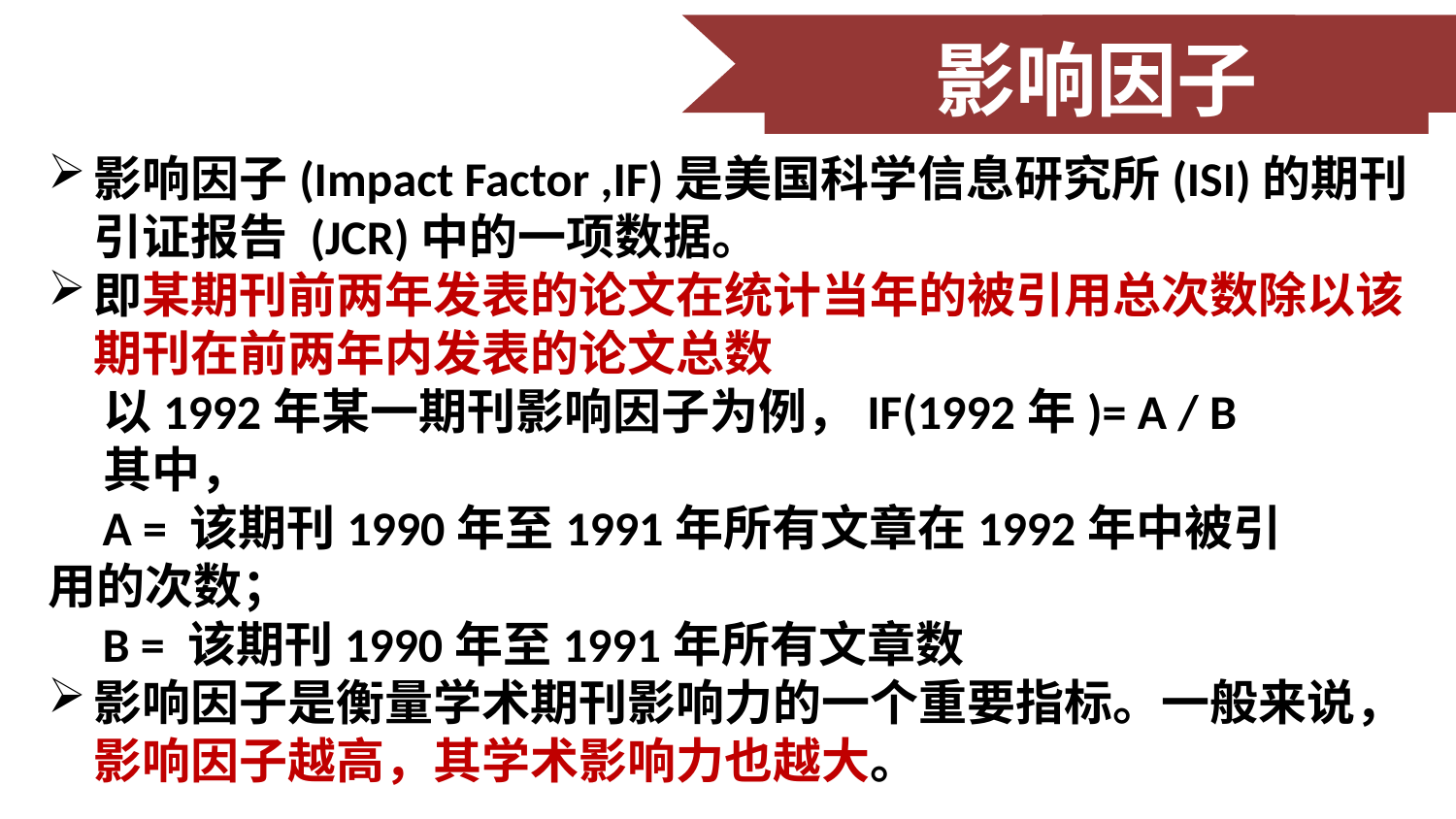

影响因子

影响因子(Impact Factor ,IF)是美国科学信息研究所(ISI)的期刊引证报告 (JCR)中的一项数据。
即某期刊前两年发表的论文在统计当年的被引用总次数除以该期刊在前两年内发表的论文总数
    以1992年某一期刊影响因子为例，IF(1992年)= A / B
    其中，
     A = 该期刊1990年至1991年所有文章在1992年中被引           用的次数；
     B = 该期刊1990年至1991年所有文章数
影响因子是衡量学术期刊影响力的一个重要指标。一般来说，影响因子越高，其学术影响力也越大。